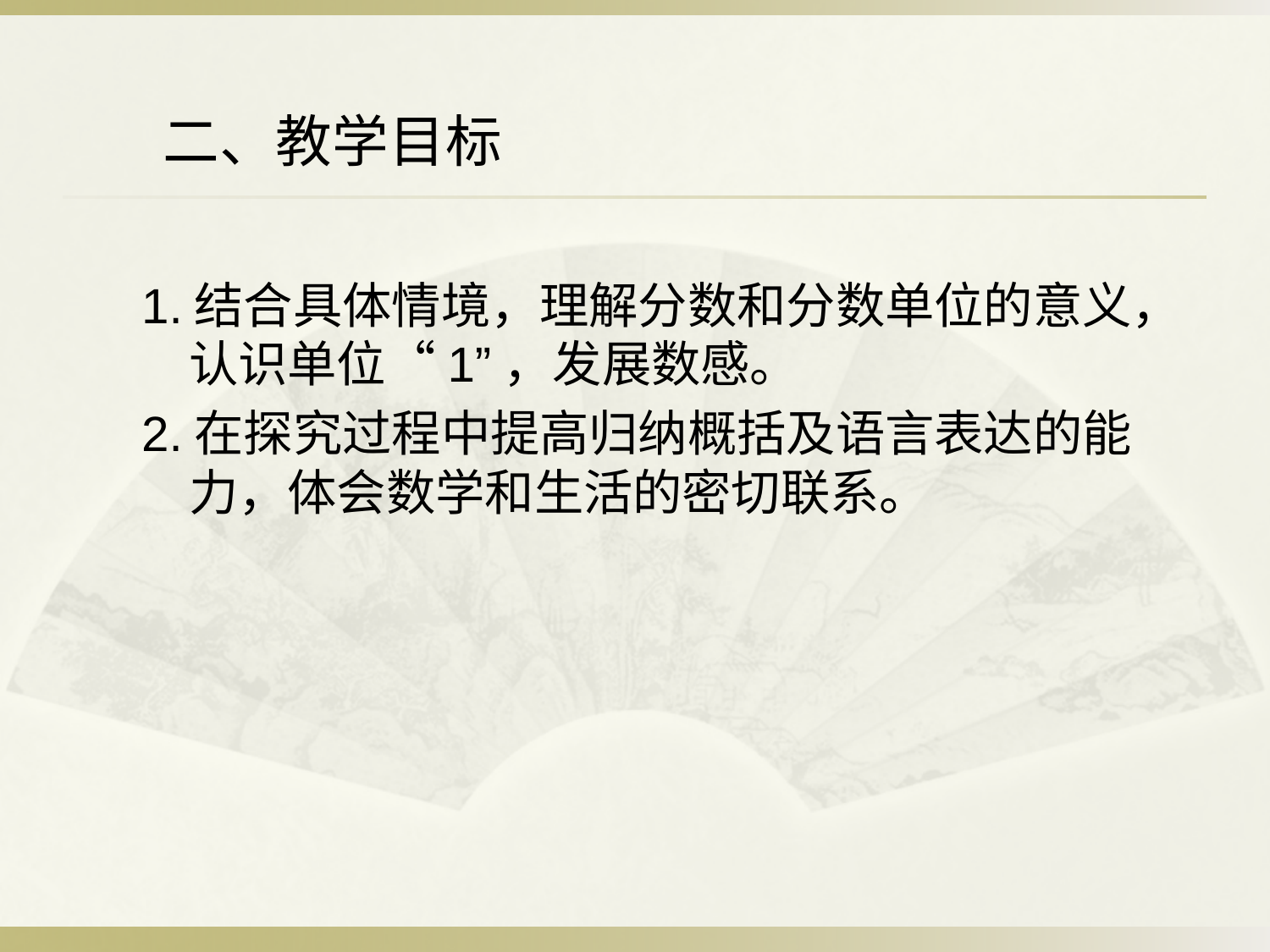

二、教学目标
1.结合具体情境，理解分数和分数单位的意义，认识单位“1”，发展数感。
2.在探究过程中提高归纳概括及语言表达的能力，体会数学和生活的密切联系。